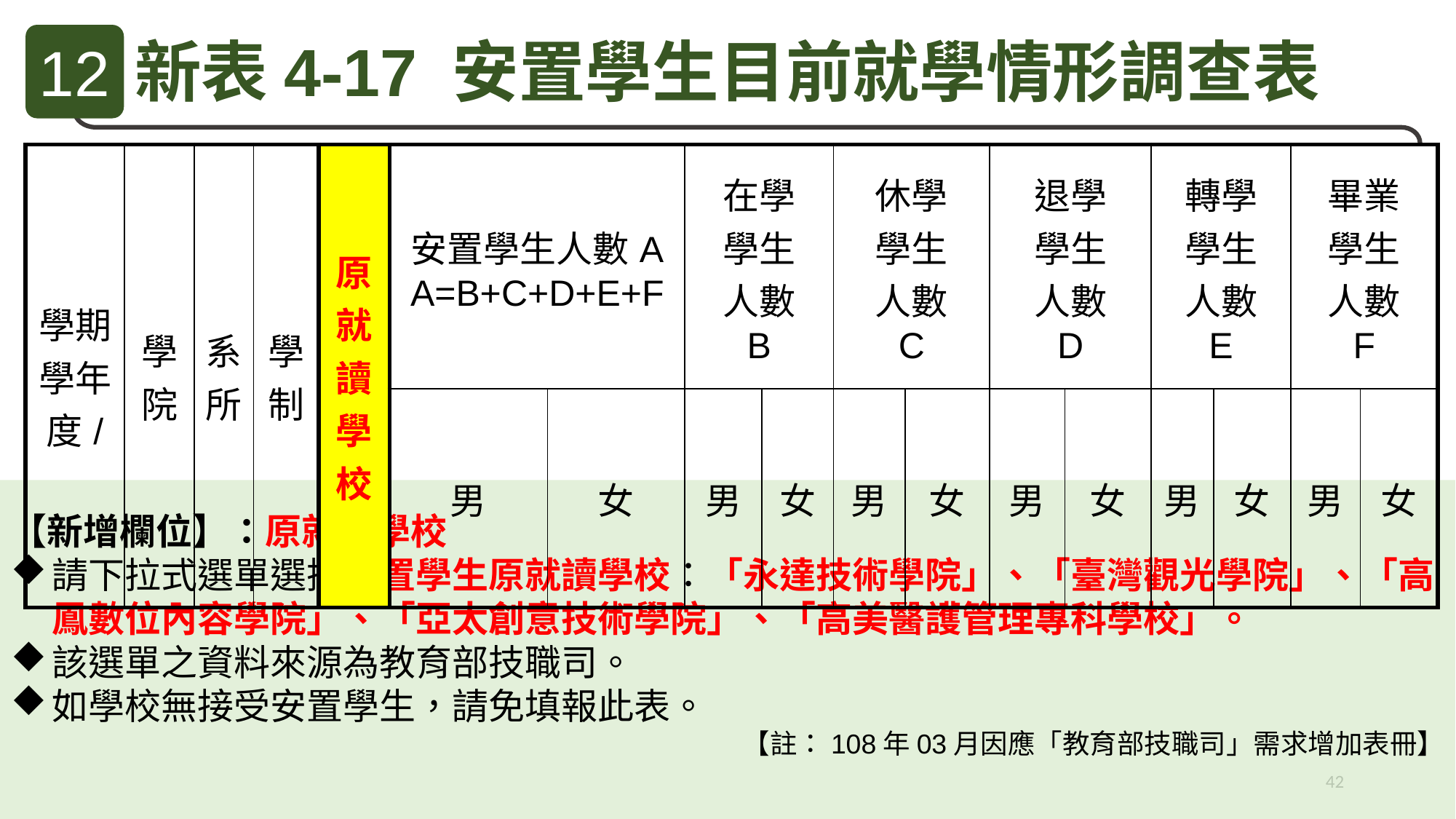

12
新表4-17 安置學生目前就學情形調查表

| 學期 學年度/ | 學院 | 系所 | 學制 | 原就讀學校 | 安置學生人數A A=B+C+D+E+F |  | 在學 學生 人數 B |  | 休學 學生 人數 C |  | 退學 學生 人數 D |  | 轉學 學生 人數 E |  | 畢業 學生 人數 F |  |
| --- | --- | --- | --- | --- | --- | --- | --- | --- | --- | --- | --- | --- | --- | --- | --- | --- |
|  |  |  |  |  | 男 | 女 | 男 | 女 | 男 | 女 | 男 | 女 | 男 | 女 | 男 | 女 |

【新增欄位】：原就讀學校
請下拉式選單選擇安置學生原就讀學校：「永達技術學院」、「臺灣觀光學院」、「高鳳數位內容學院」、「亞太創意技術學院」、「高美醫護管理專科學校」。
該選單之資料來源為教育部技職司。
如學校無接受安置學生，請免填報此表。
【註：108年03月因應「教育部技職司」需求增加表冊】

42